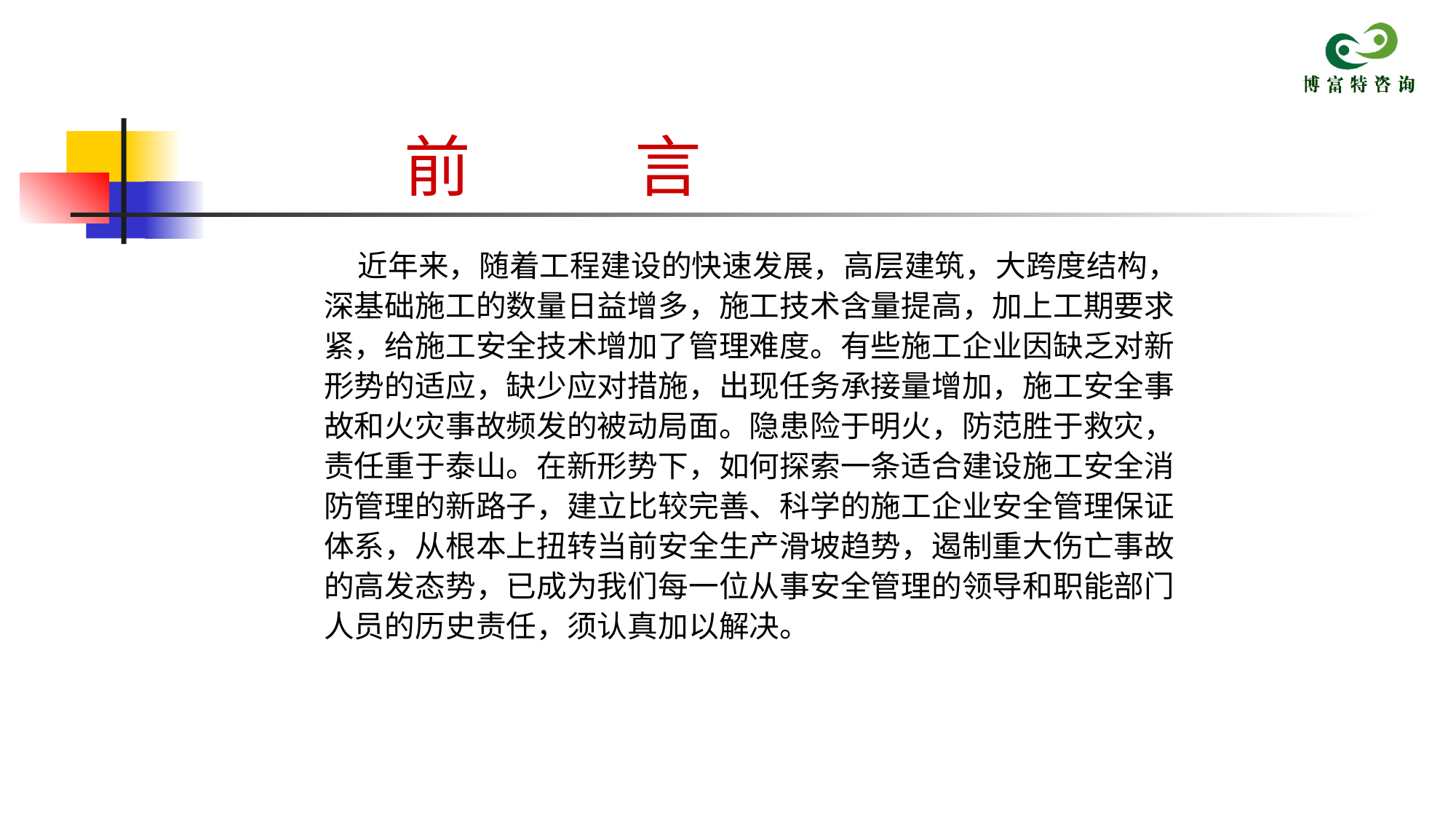

# 前           言
          近年来，随着工程建设的快速发展，高层建筑，大跨度结构，深基础施工的数量日益增多，施工技术含量提高，加上工期要求紧，给施工安全技术增加了管理难度。有些施工企业因缺乏对新形势的适应，缺少应对措施，出现任务承接量增加，施工安全事故和火灾事故频发的被动局面。隐患险于明火，防范胜于救灾，责任重于泰山。在新形势下，如何探索一条适合建设施工安全消防管理的新路子，建立比较完善、科学的施工企业安全管理保证体系，从根本上扭转当前安全生产滑坡趋势，遏制重大伤亡事故的高发态势，已成为我们每一位从事安全管理的领导和职能部门人员的历史责任，须认真加以解决。